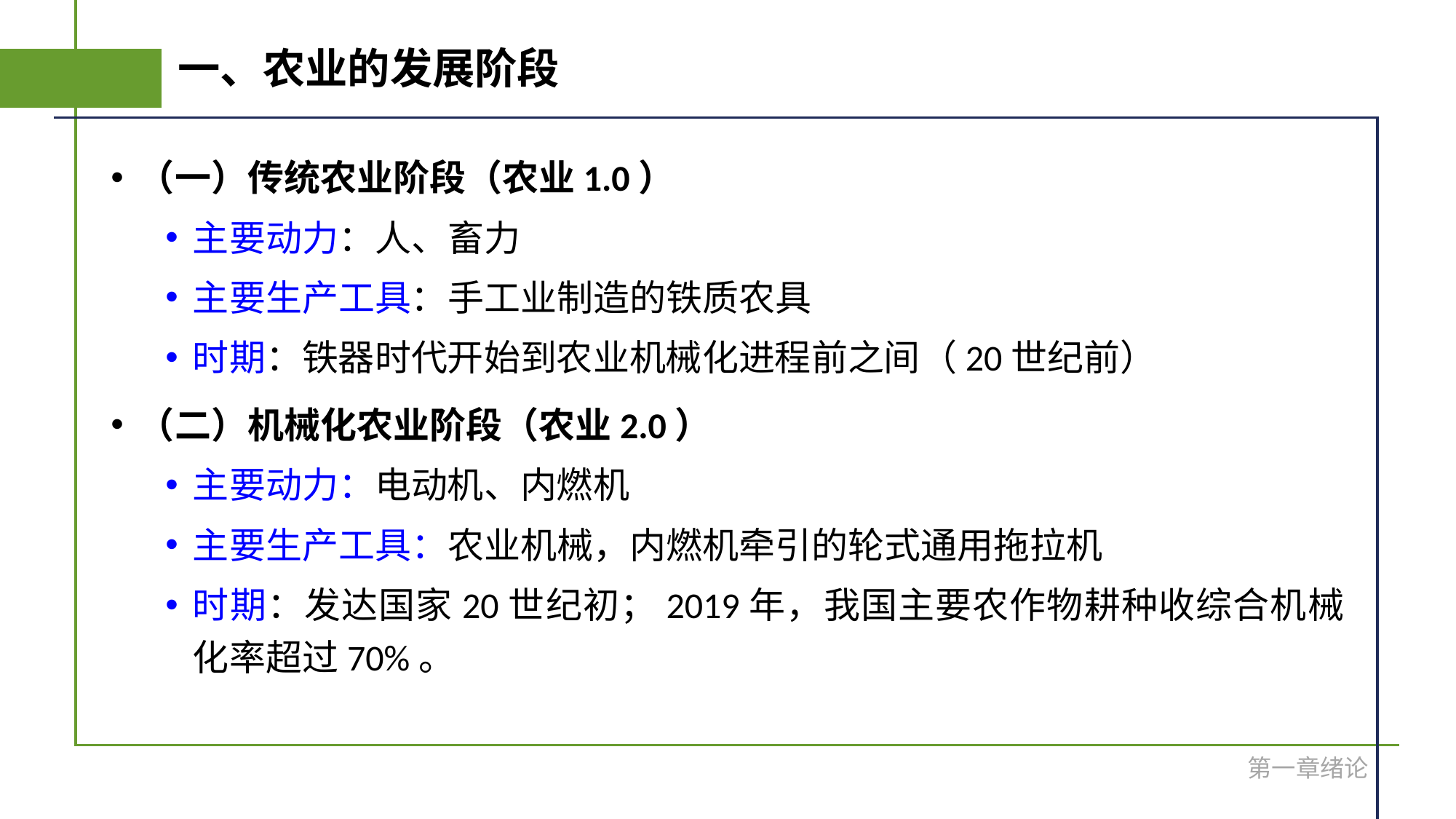

# 一、农业的发展阶段
（一）传统农业阶段（农业1.0）
主要动力：人、畜力
主要生产工具：手工业制造的铁质农具
时期：铁器时代开始到农业机械化进程前之间（20世纪前）
（二）机械化农业阶段（农业2.0）
主要动力：电动机、内燃机
主要生产工具：农业机械，内燃机牵引的轮式通用拖拉机
时期：发达国家20世纪初；2019年，我国主要农作物耕种收综合机械化率超过70%。

第一章绪论